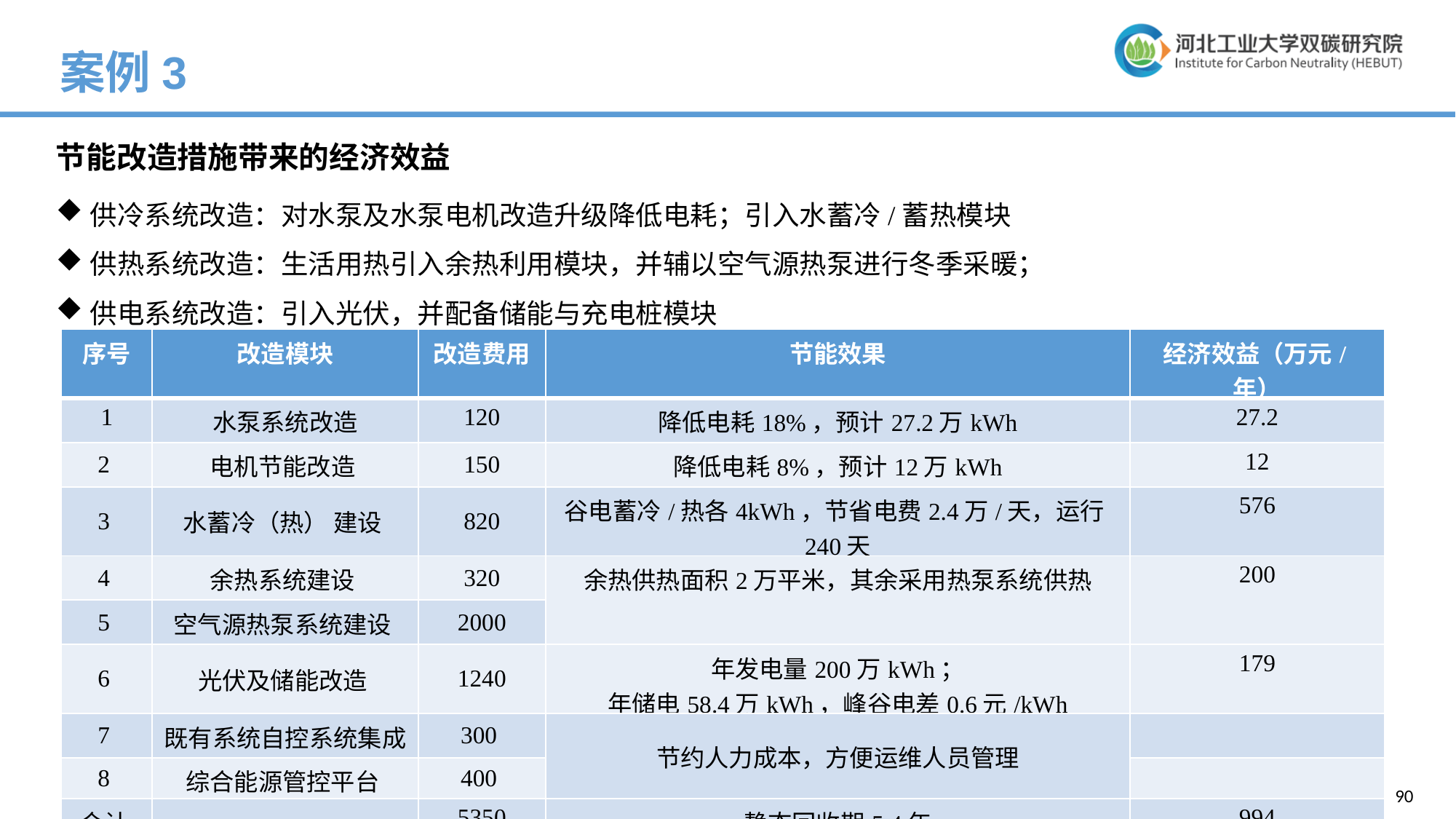

案例3

节能改造措施带来的经济效益
供冷系统改造：对水泵及水泵电机改造升级降低电耗；引入水蓄冷/蓄热模块
供热系统改造：生活用热引入余热利用模块，并辅以空气源热泵进行冬季采暖；
供电系统改造：引入光伏，并配备储能与充电桩模块
| 序号 | 改造模块 | 改造费用 | 节能效果 | 经济效益（万元/年） |
| --- | --- | --- | --- | --- |
| 1 | 水泵系统改造 | 120 | 降低电耗18%，预计27.2万kWh | 27.2 |
| 2 | 电机节能改造 | 150 | 降低电耗8%，预计12万kWh | 12 |
| 3 | 水蓄冷（热） 建设 | 820 | 谷电蓄冷/热各4kWh，节省电费2.4万/天，运行240天 | 576 |
| 4 | 余热系统建设 | 320 | 余热供热面积2万平米，其余采用热泵系统供热 | 200 |
| 5 | 空气源热泵系统建设 | 2000 |  |  |
| 6 | 光伏及储能改造 | 1240 | 年发电量200万kWh； 年储电58.4万kWh，峰谷电差0.6元/kWh | 179 |
| 7 | 既有系统自控系统集成 | 300 | 节约人力成本，方便运维人员管理 |  |
| 8 | 综合能源管控平台 | 400 |  |  |
| 合计 |  | 5350 | 静态回收期5.4年 | 994 |
90